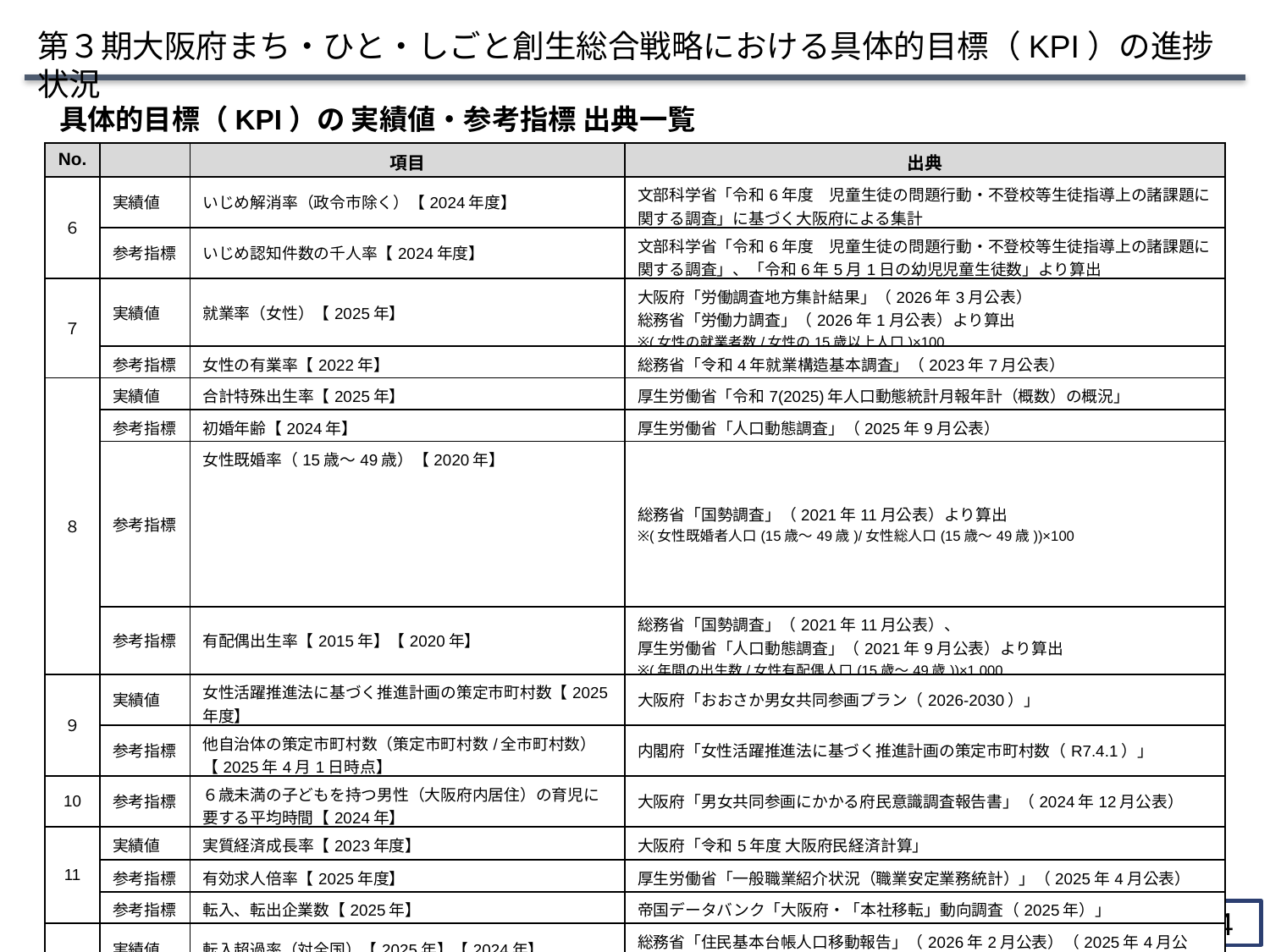

第３期大阪府まち・ひと・しごと創生総合戦略における具体的目標（KPI）の進捗状況
具体的目標（KPI）の 実績値・参考指標 出典一覧
| No. |  | 項目 | 出典 |
| --- | --- | --- | --- |
| ６ | 実績値 | いじめ解消率（政令市除く）【2024年度】 | 文部科学省「令和6年度　児童生徒の問題行動・不登校等生徒指導上の諸課題に関する調査」に基づく大阪府による集計 |
| ６ | 参考指標 | いじめ認知件数の千人率【2024年度】 | 文部科学省「令和6年度　児童生徒の問題行動・不登校等生徒指導上の諸課題に関する調査」、「令和6年5月1日の幼児児童生徒数」より算出 |
| ７ | 実績値 | 就業率（女性）【2025年】 | 大阪府「労働調査地方集計結果」（2026年3月公表） 総務省「労働力調査」（2026年1月公表）より算出 ※(女性の就業者数/女性の15歳以上人口)×100 |
|  | 参考指標 | 女性の有業率【2022年】 | 総務省「令和4年就業構造基本調査」（2023年7月公表） |
| ８ | 実績値 | 合計特殊出生率【2025年】 | 厚生労働省「令和7(2025)年人口動態統計月報年計（概数）の概況」 |
| ８ | 参考指標 | 初婚年齢【2024年】 | 厚生労働省「人口動態調査」（2025年9月公表） |
|  | 参考指標 | 女性既婚率（15歳～49歳）【2020年】 | 総務省「国勢調査」（2021年11月公表）より算出 ※(女性既婚者人口(15歳～49歳)/女性総人口(15歳～49歳))×100 |
| ８ | 参考指標 | 有配偶出生率【2015年】【2020年】 | 総務省「国勢調査」（2021年11月公表）、 厚生労働省「人口動態調査」（2021年9月公表）より算出 ※(年間の出生数/女性有配偶人口(15歳～49歳))×1,000 |
| ９ | 実績値 | 女性活躍推進法に基づく推進計画の策定市町村数【2025年度】 | 大阪府「おおさか男女共同参画プラン（2026-2030）」 |
|  | 参考指標 | 他自治体の策定市町村数（策定市町村数/全市町村数） 【2025年4月1日時点】 | 内閣府「女性活躍推進法に基づく推進計画の策定市町村数（R7.4.1）」 |
| 10 | 参考指標 | ６歳未満の子どもを持つ男性（大阪府内居住）の育児に要する平均時間【2024年】 | 大阪府「男女共同参画にかかる府民意識調査報告書」（2024年12月公表） |
| 11 | 実績値 | 実質経済成長率【2023年度】 | 大阪府「令和5年度 大阪府民経済計算」 |
|  | 参考指標 | 有効求人倍率【2025年度】 | 厚生労働省「一般職業紹介状況（職業安定業務統計）」（2025年4月公表） |
|  | 参考指標 | 転入、転出企業数【2025年】 | 帝国データバンク「大阪府・「本社移転」動向調査（2025年）」 |
| 12 | 実績値 | 転入超過率（対全国）【2025年】【2024年】 | 総務省「住民基本台帳人口移動報告」（2026年2月公表）（2025年4月公表） |
|  | 参考指標 | 転入状況【2025年】 | 総務省「住民基本台帳人口移動報告」（2026年4月公表） |
14